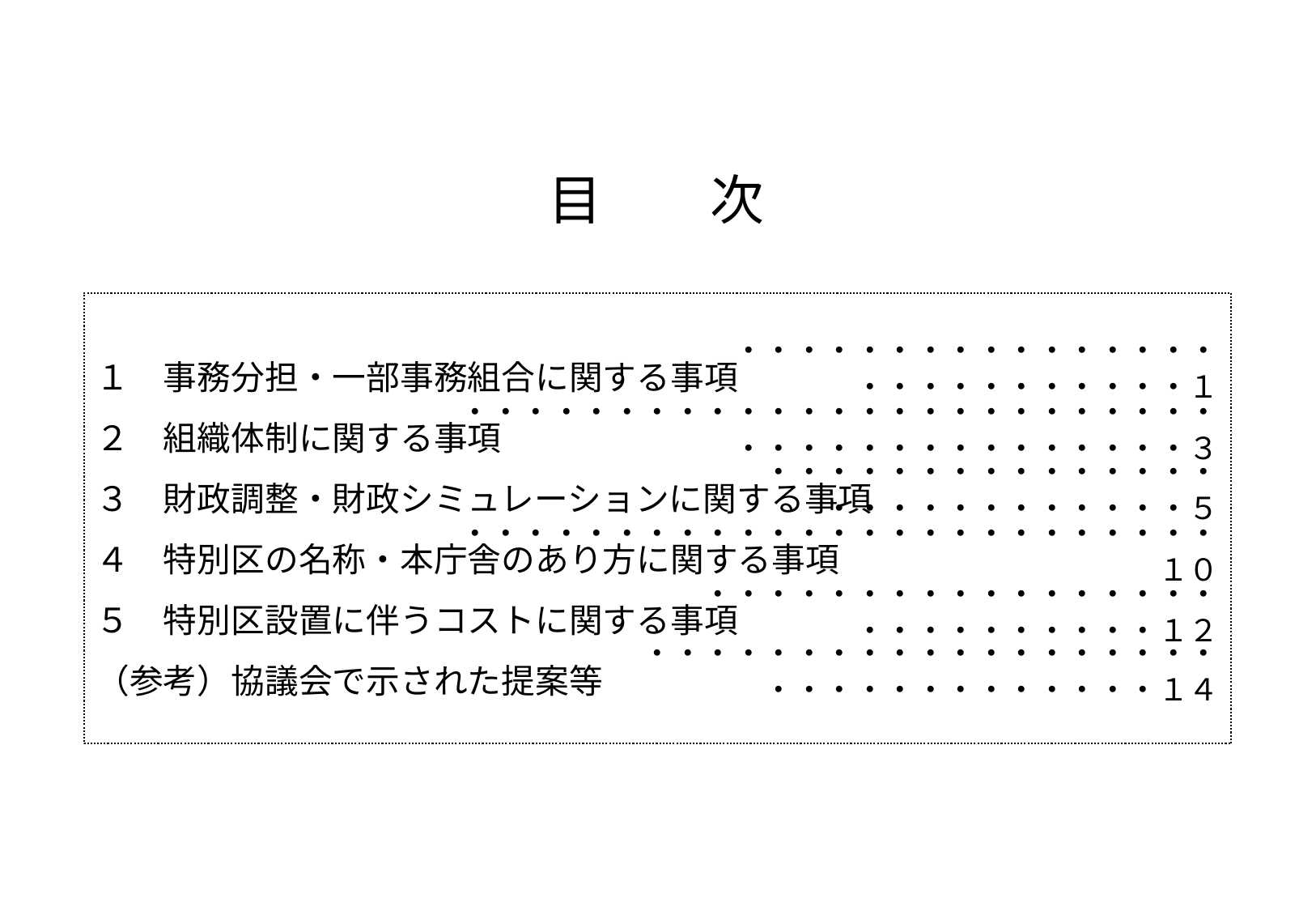

# 目　　次
１　事務分担・一部事務組合に関する事項
２　組織体制に関する事項
３　財政調整・財政シミュレーションに関する事項
４　特別区の名称・本庁舎のあり方に関する事項
５　特別区設置に伴うコストに関する事項
（参考）協議会で示された提案等
・・・・・・・・・・・・・・・・・・・・・・・・・・・１
・・・・・・・・・・・・・・・・・・・・・・・・・・・・・・・・・・・・・・・・３
・・・・・・・・・・・・・・・・・・・・・・・・・・・５
・・・・・・・・・・・・・・・・・・・・・・・・・１０
・・・・・・・・・・・・・・・・・・・・・・・・・・・１２
・・・・・・・・・・・・・・・・・・・・・・・・・・・・・・・・１４